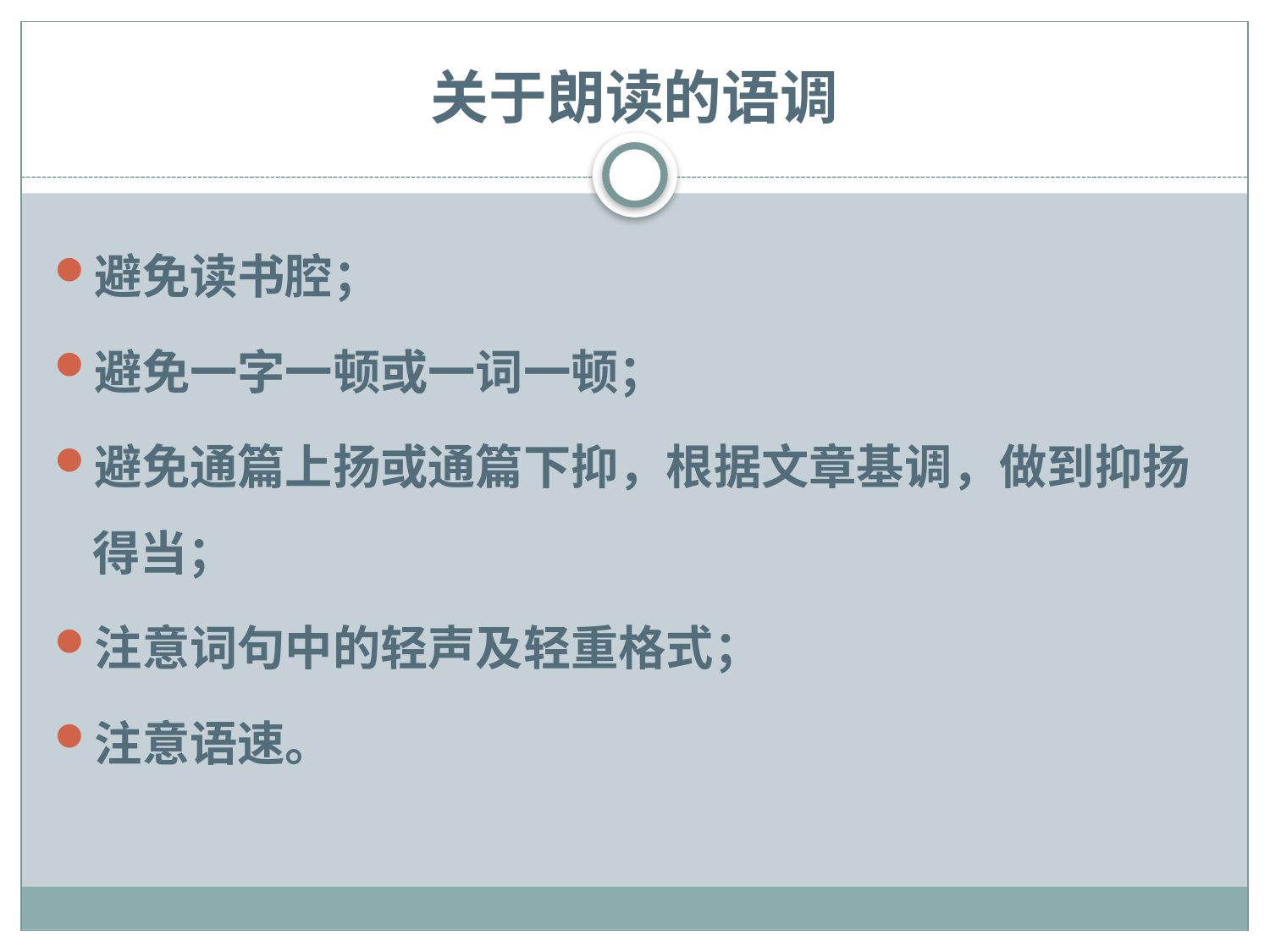

# 关于朗读的语调
避免读书腔；
避免一字一顿或一词一顿；
避免通篇上扬或通篇下抑，根据文章基调，做到抑扬得当；
注意词句中的轻声及轻重格式；
注意语速。